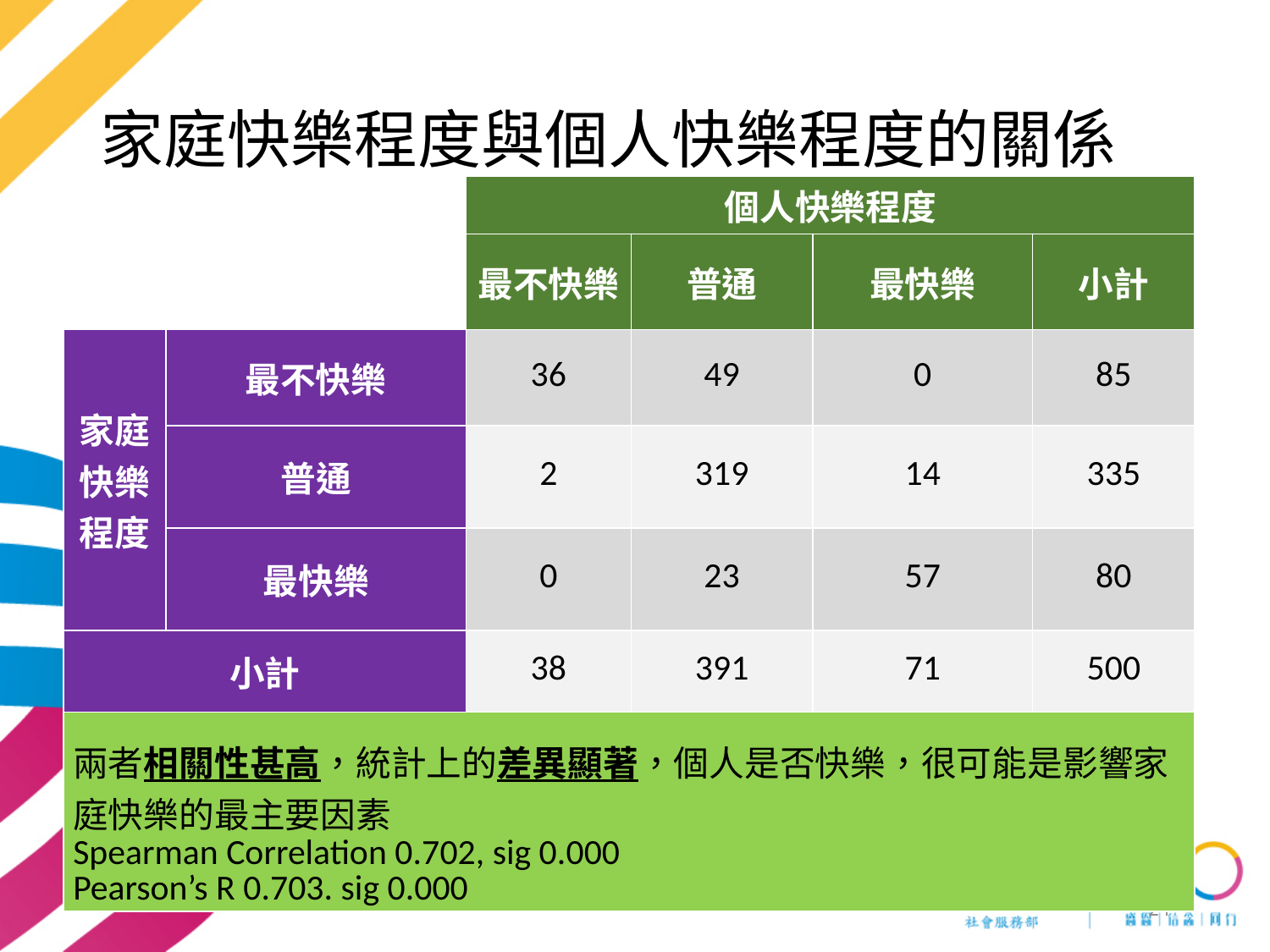

# 家庭快樂程度與個人快樂程度的關係
|  |  | 個人快樂程度 |  |  |  |
| --- | --- | --- | --- | --- | --- |
|  |  | 最不快樂 | 普通 | 最快樂 | 小計 |
| 家庭快樂程度 | 最不快樂 | 36 | 49 | 0 | 85 |
|  | 普通 | 2 | 319 | 14 | 335 |
|  | 最快樂 | 0 | 23 | 57 | 80 |
| 小計 |  | 38 | 391 | 71 | 500 |
| 兩者相關性甚高，統計上的差異顯著，個人是否快樂，很可能是影響家庭快樂的最主要因素 Spearman Correlation 0.702, sig 0.000 Pearson’s R 0.703. sig 0.000 |  |  |  |  |  |
24